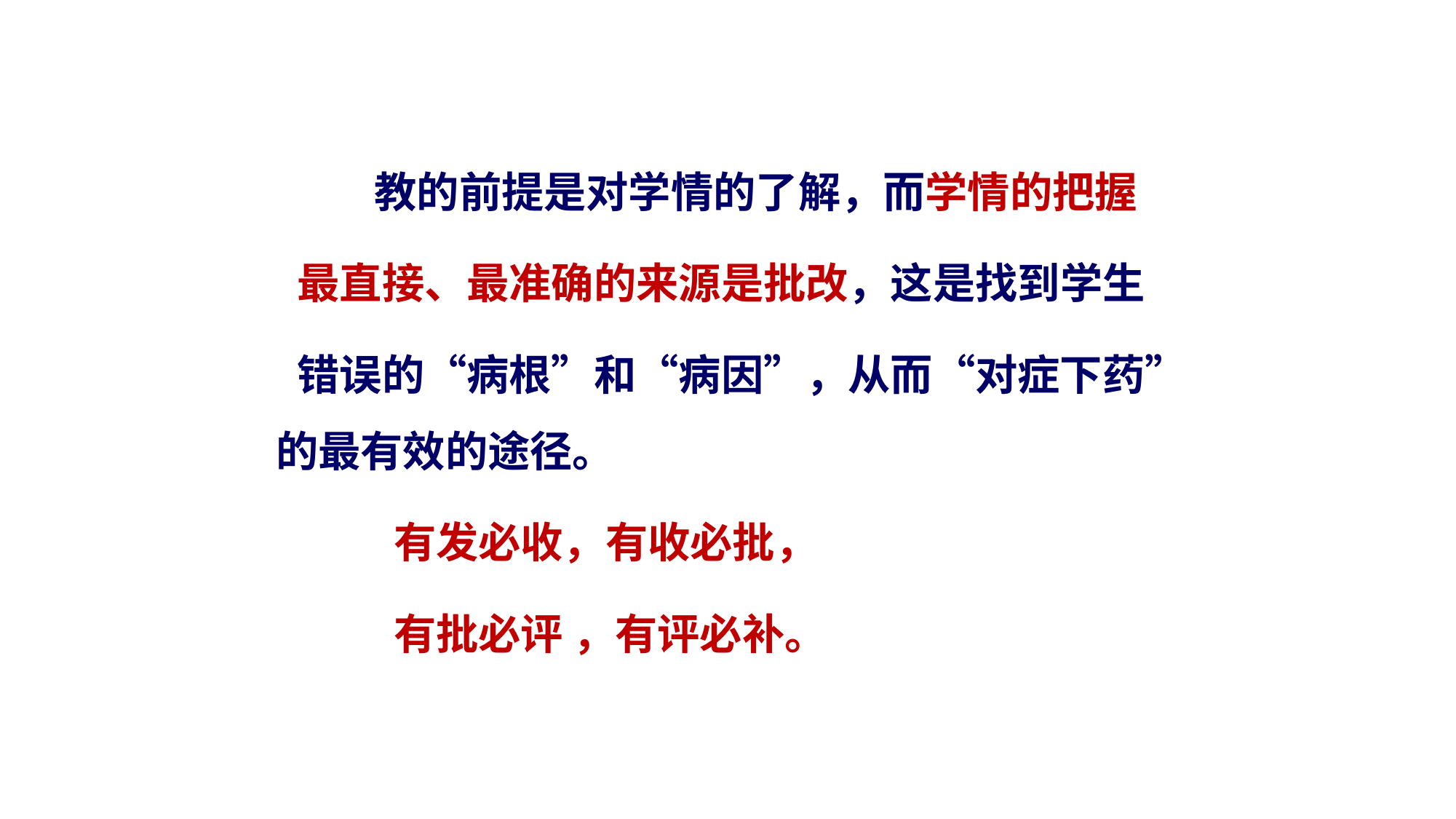

教的前提是对学情的了解，而学情的把握
    最直接、最准确的来源是批改，这是找到学生
    错误的“病根”和“病因”，从而“对症下药”的最有效的途径。
              有发必收，有收必批，
              有批必评 ，有评必补。